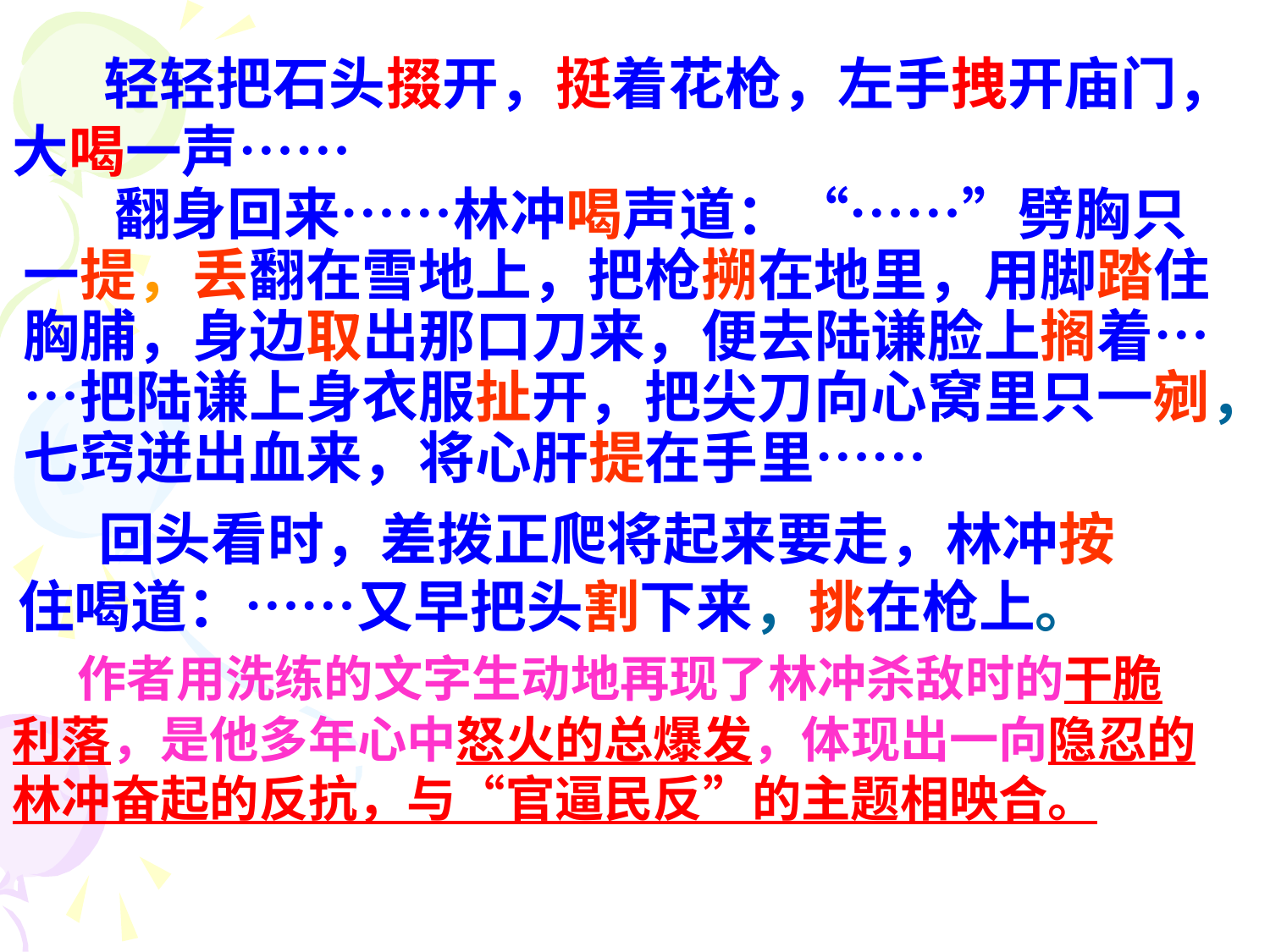

轻轻把石头掇开，挺着花枪，左手拽开庙门，大喝一声……
# 翻身回来……林冲喝声道：“……”劈胸只一提，丢翻在雪地上，把枪搠在地里，用脚踏住胸脯，身边取出那口刀来，便去陆谦脸上搁着……把陆谦上身衣服扯开，把尖刀向心窝里只一剜，七窍迸出血来，将心肝提在手里……
         回头看时，差拨正爬将起来要走，林冲按住喝道：……又早把头割下来，挑在枪上。
    作者用洗练的文字生动地再现了林冲杀敌时的干脆利落，是他多年心中怒火的总爆发，体现出一向隐忍的林冲奋起的反抗，与“官逼民反”的主题相映合。